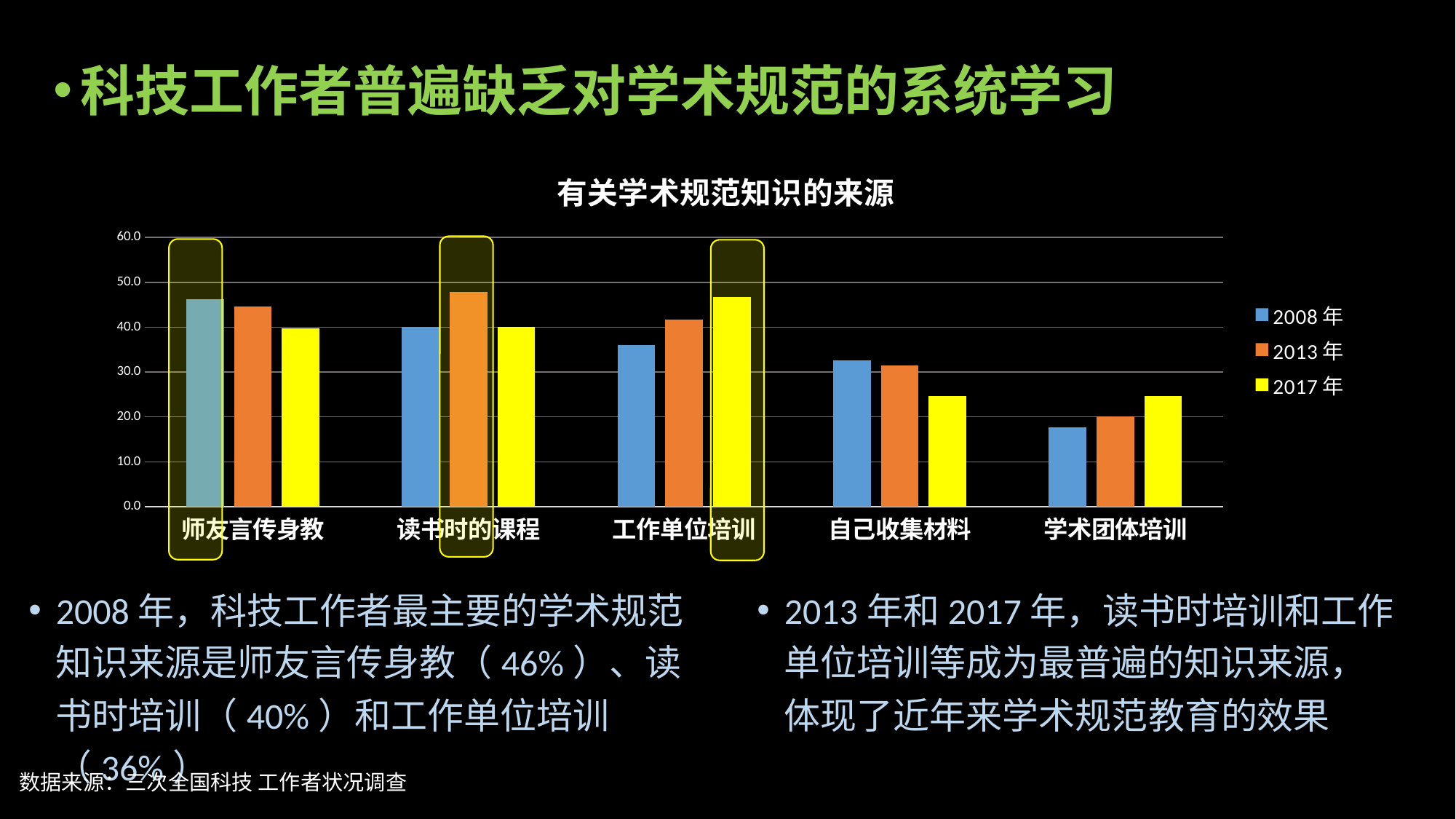

科技工作者普遍缺乏对学术规范的系统学习

### Chart: 有关学术规范知识的来源

| Category | 2008年 | 2013年 | 2017年 |
|---|---|---|---|
| 师友言传身教 | 46.3 | 44.7 | 39.7 |
| 读书时的课程 | 40.1 | 47.9 | 40.0 |
| 工作单位培训 | 36.0 | 41.7 | 46.8 |
| 自己收集材料 | 32.6 | 31.5 | 24.7 |
| 学术团体培训 | 17.7 | 20.1 | 24.7 |

2008年，科技工作者最主要的学术规范知识来源是师友言传身教（46%）、读书时培训（40%）和工作单位培训（36%）
2013年和2017年，读书时培训和工作单位培训等成为最普遍的知识来源，体现了近年来学术规范教育的效果
数据来源：三次全国科技 工作者状况调查